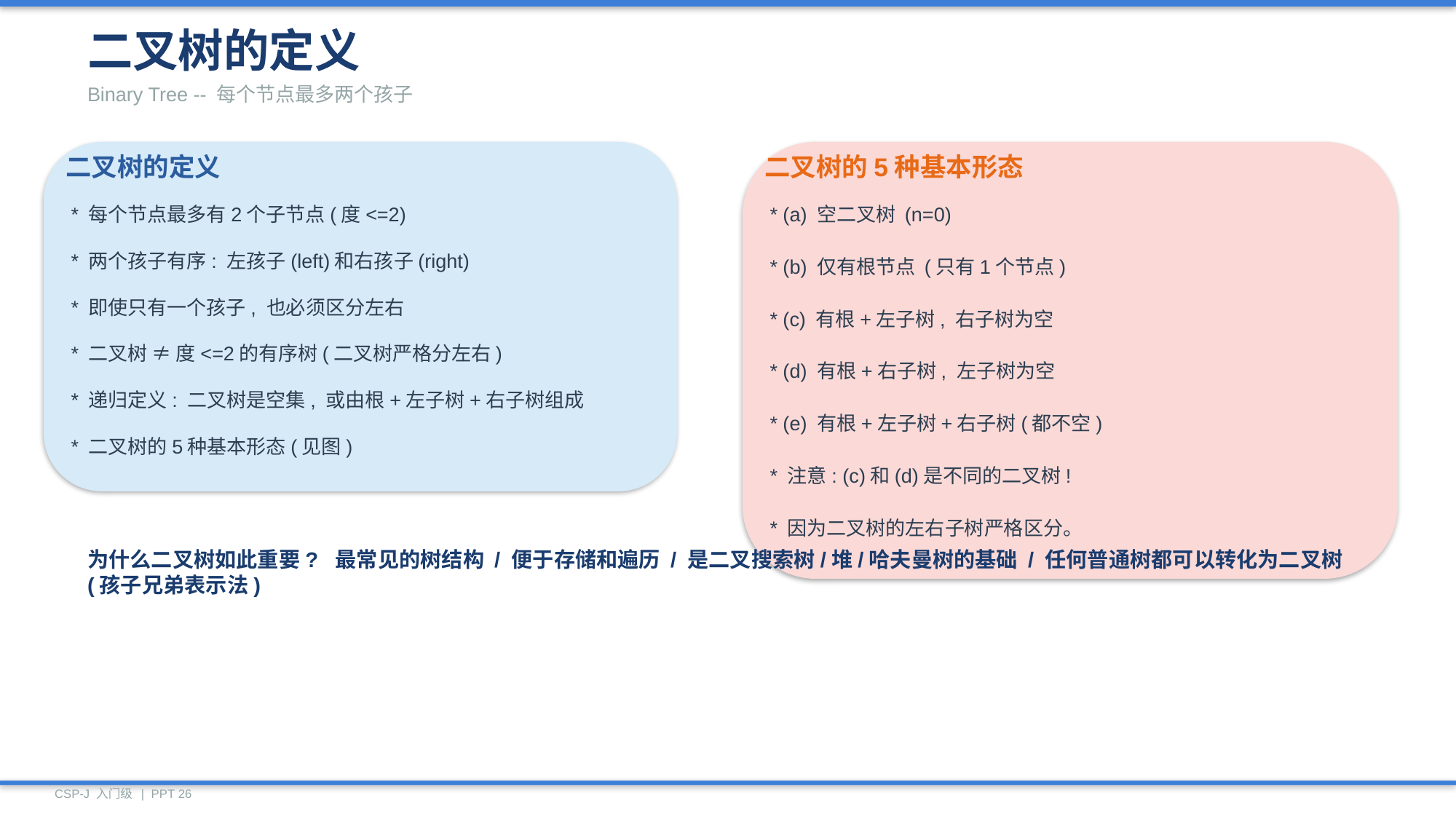

二叉树的定义
Binary Tree -- 每个节点最多两个孩子

二叉树的定义
二叉树的5种基本形态
* 每个节点最多有2个子节点(度<=2)
* (a) 空二叉树 (n=0)
* 两个孩子有序: 左孩子(left)和右孩子(right)
* (b) 仅有根节点 (只有1个节点)
* 即使只有一个孩子, 也必须区分左右
* (c) 有根+左子树, 右子树为空
* 二叉树 ≠ 度<=2的有序树(二叉树严格分左右)
* (d) 有根+右子树, 左子树为空
* 递归定义: 二叉树是空集, 或由根+左子树+右子树组成
* (e) 有根+左子树+右子树(都不空)
* 二叉树的5种基本形态(见图)
* 注意: (c)和(d)是不同的二叉树!
* 因为二叉树的左右子树严格区分。
为什么二叉树如此重要?  最常见的树结构 / 便于存储和遍历 / 是二叉搜索树/堆/哈夫曼树的基础 / 任何普通树都可以转化为二叉树(孩子兄弟表示法)

CSP-J 入门级  |  PPT 26